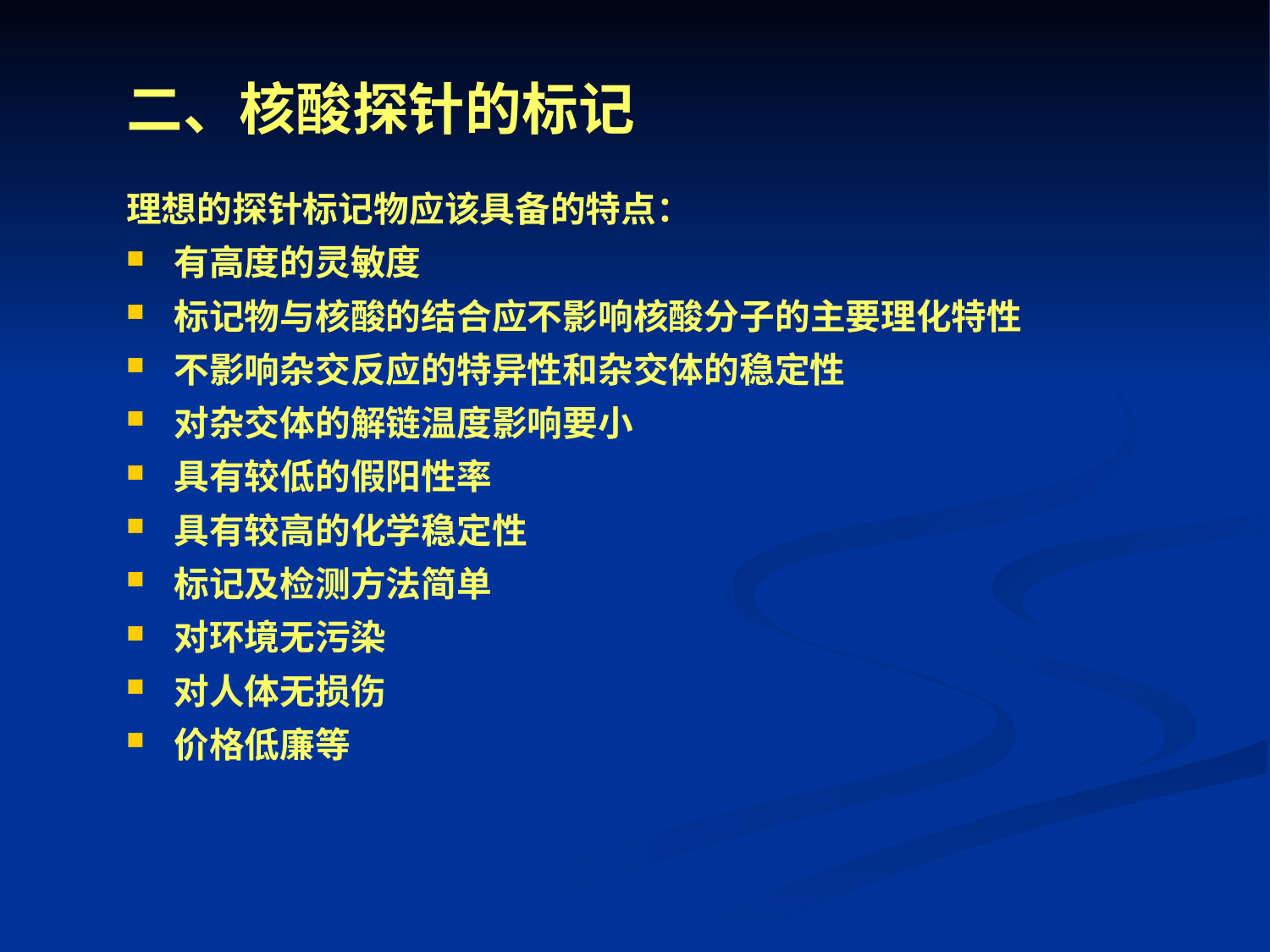

# 二、核酸探针的标记
理想的探针标记物应该具备的特点：
有高度的灵敏度
标记物与核酸的结合应不影响核酸分子的主要理化特性
不影响杂交反应的特异性和杂交体的稳定性
对杂交体的解链温度影响要小
具有较低的假阳性率
具有较高的化学稳定性
标记及检测方法简单
对环境无污染
对人体无损伤
价格低廉等